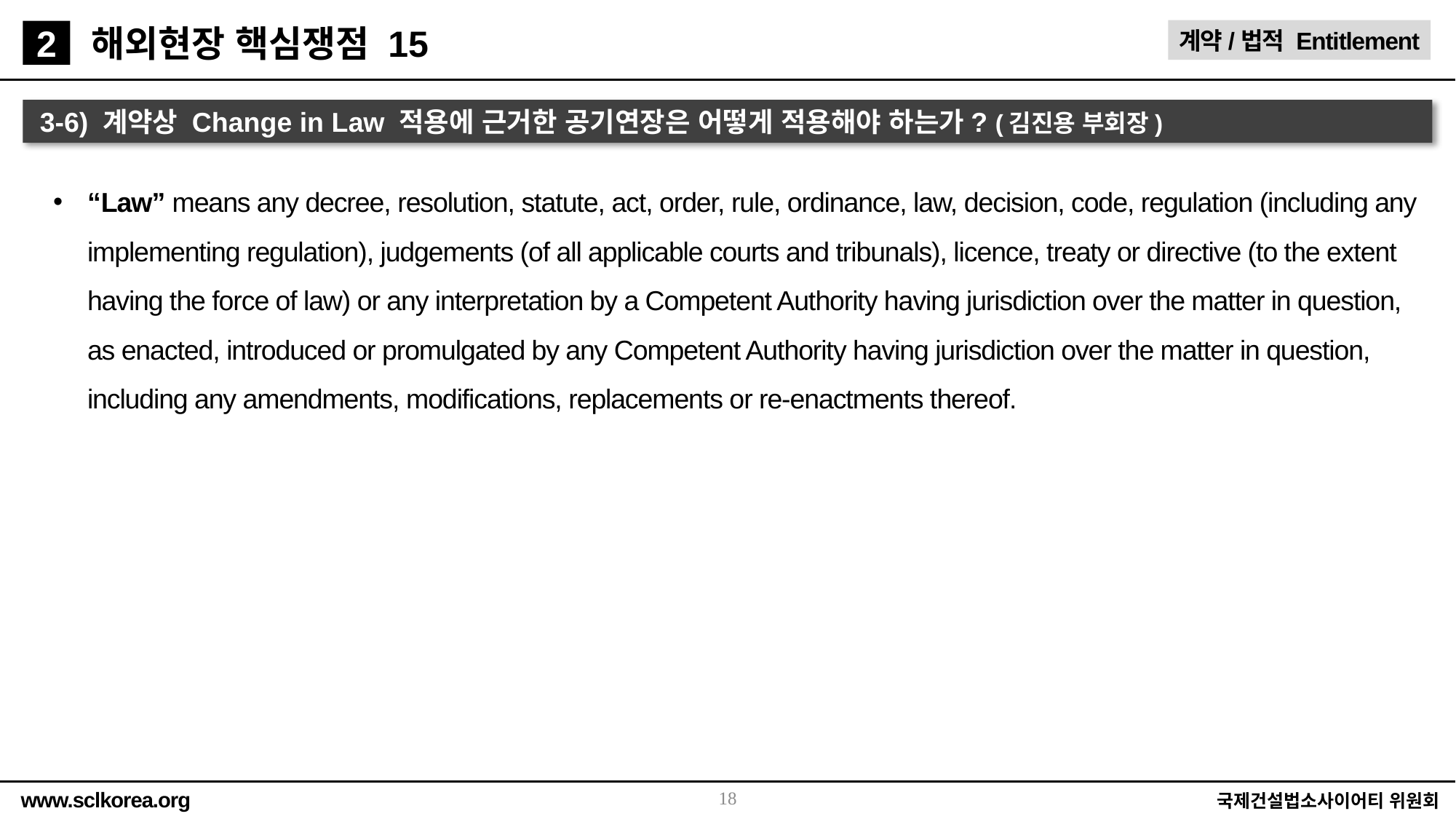

해외현장 핵심쟁점 15
계약/법적 Entitlement
2
3-6) 계약상 Change in Law 적용에 근거한 공기연장은 어떻게 적용해야 하는가? (김진용 부회장)
“Law” means any decree, resolution, statute, act, order, rule, ordinance, law, decision, code, regulation (including any implementing regulation), judgements (of all applicable courts and tribunals), licence, treaty or directive (to the extent having the force of law) or any interpretation by a Competent Authority having jurisdiction over the matter in question, as enacted, introduced or promulgated by any Competent Authority having jurisdiction over the matter in question, including any amendments, modifications, replacements or re-enactments thereof.
18